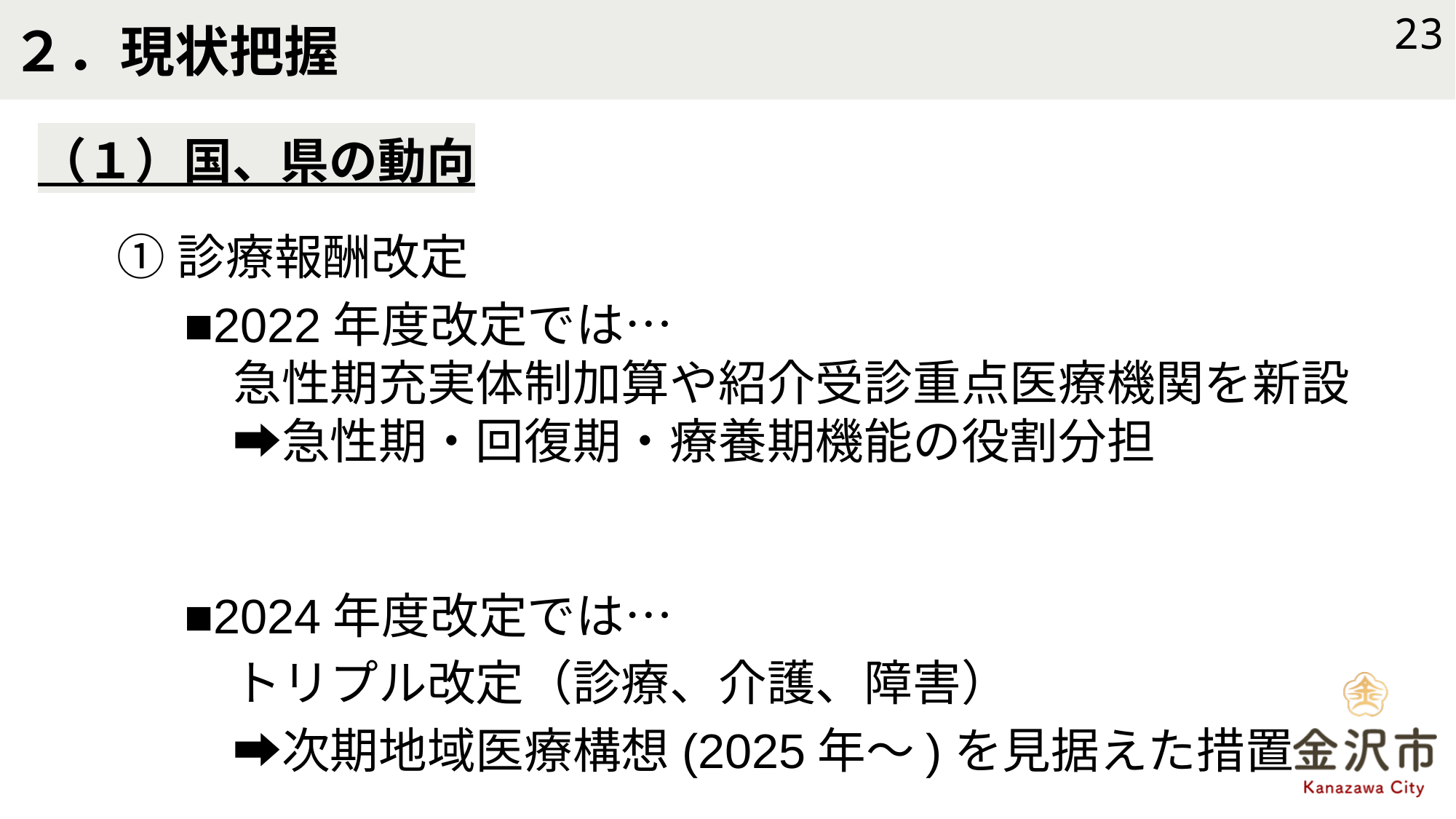

# ２．現状把握
23
（１）国、県の動向
A
①診療報酬改定
■2022年度改定では…
　急性期充実体制加算や紹介受診重点医療機関を新設
　➡急性期・回復期・療養期機能の役割分担

■2024年度改定では…
　トリプル改定（診療、介護、障害）
　➡次期地域医療構想(2025年～)を見据えた措置